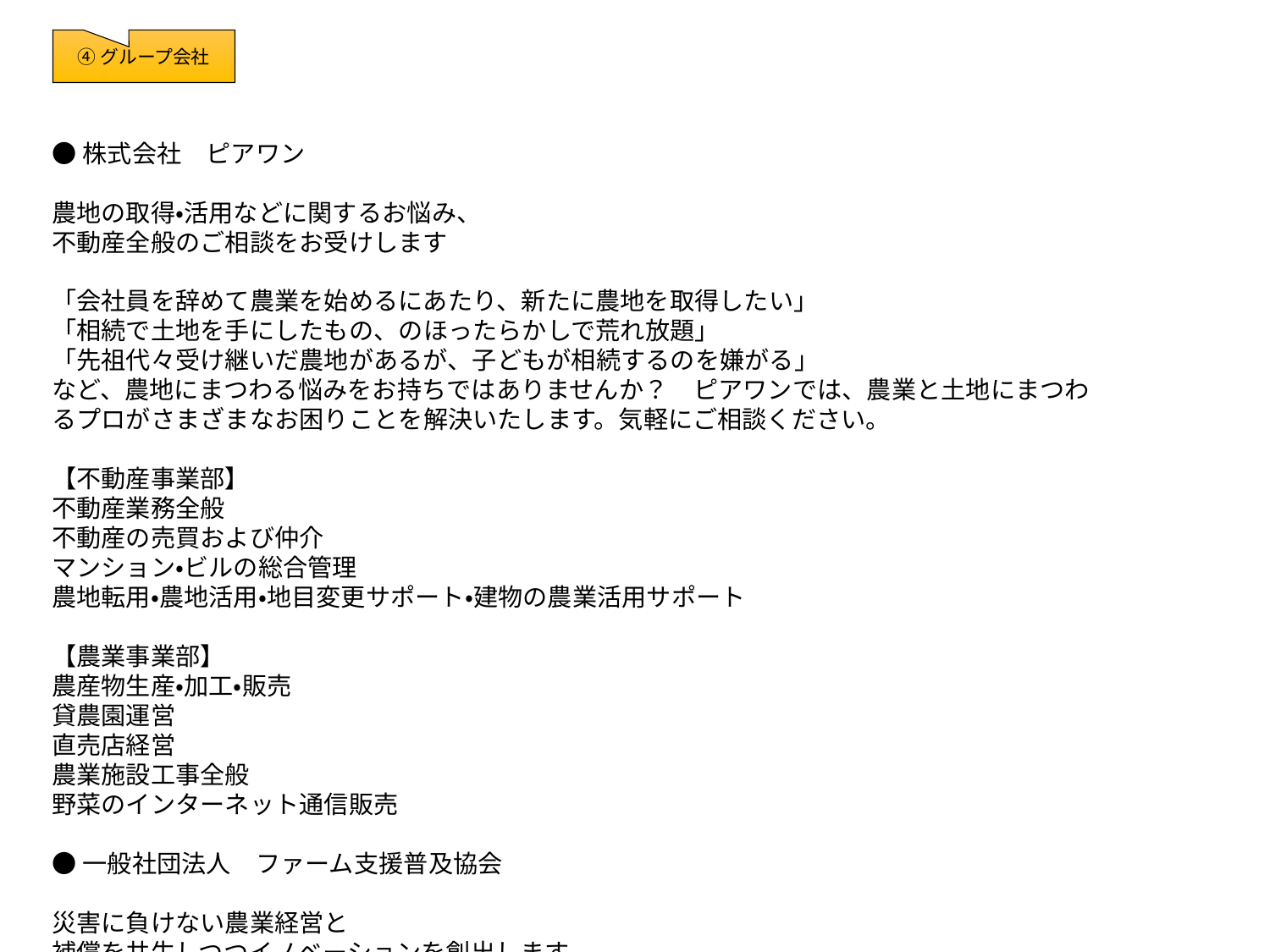

④グループ会社
●株式会社　ピアワン

農地の取得・活用などに関するお悩み、
不動産全般のご相談をお受けします

「会社員を辞めて農業を始めるにあたり、新たに農地を取得したい」
「相続で土地を手にしたもの、のほったらかしで荒れ放題」
「先祖代々受け継いだ農地があるが、子どもが相続するのを嫌がる」
など、農地にまつわる悩みをお持ちではありませんか？　ピアワンでは、農業と土地にまつわるプロがさまざまなお困りことを解決いたします。気軽にご相談ください。

【不動産事業部】
不動産業務全般
不動産の売買および仲介
マンション・ビルの総合管理
農地転用・農地活用・地目変更サポート・建物の農業活用サポート

【農業事業部】
農産物生産・加工・販売
貸農園運営
直売店経営
農業施設工事全般
野菜のインターネット通信販売

●一般社団法人　ファーム支援普及協会

災害に負けない農業経営と
補償を共生しつつイノベーションを創出します
一般社団法人ファーム支援普及協会は、農業に関する災害担保・保険事業を行っています。農業経営を始めるために必要な資金の調達にお困りの新規就農者の方、自然災害など農業経営にまつわるリスクに対してまだ十分な備えを行っていないという方は、ぜひご相談ください。
会員／年会費10,000円
会員特典多数あり。詳しくはお問い合わせください。
（特典内容の表を挿入）

【事業内容】
・施設賠償、建設業務
・収入保障の提供
・助成金や補助金のサポート
・金融機関のサポート
・災害時保障やサポート
・設備代理店・機材代理店・特殊肥料代理店・革新的栽培方法の開拓と開発の提供

一般社団法人ファーム支援普及協会　オリジナル補償プラン
業界初！　ファームリンク　５年補償（団体）
（ファームリンクの表を挿入）